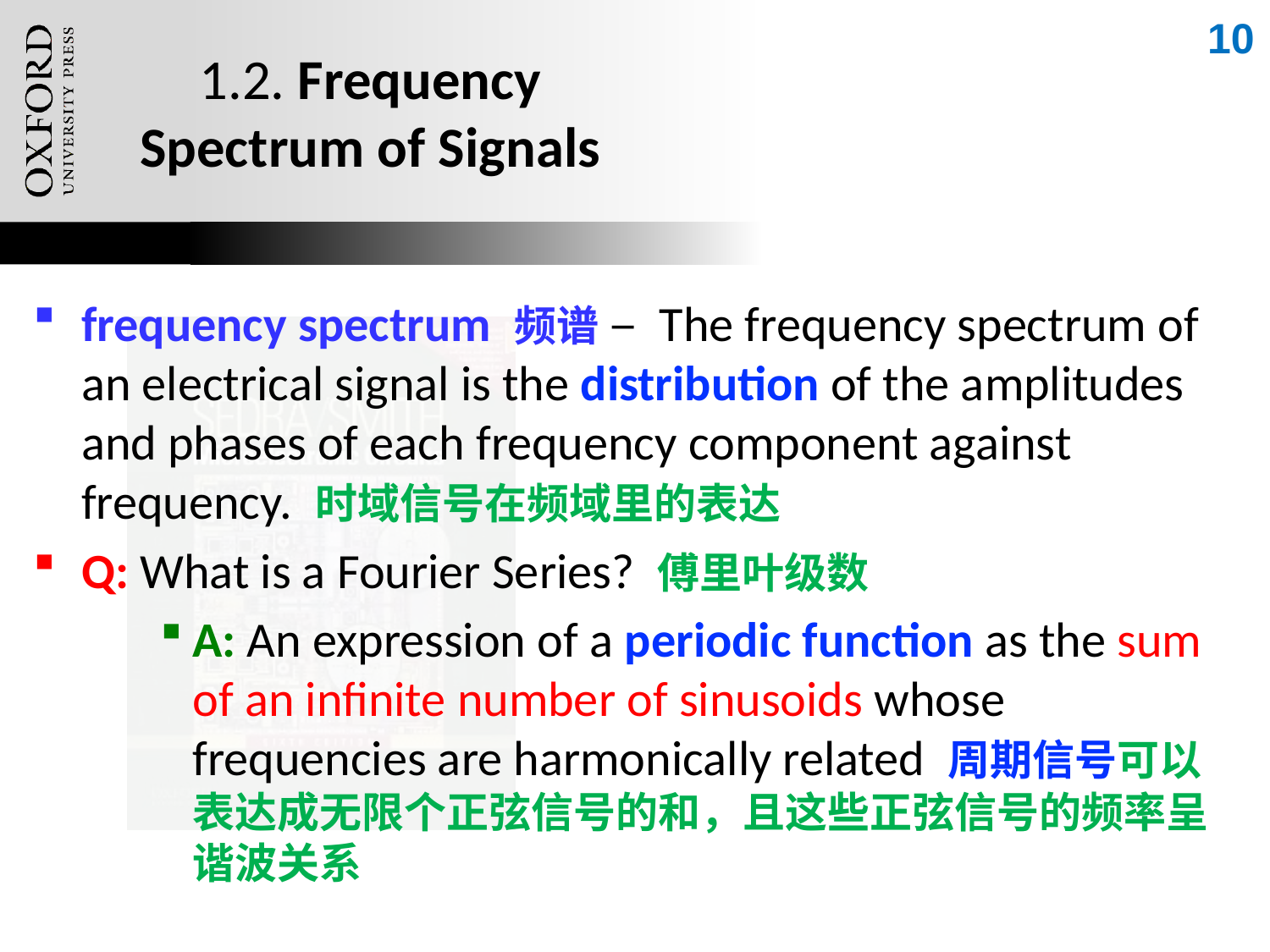

10
# 1.2. Frequency Spectrum of Signals
frequency spectrum 频谱 – The frequency spectrum of an electrical signal is the distribution of the amplitudes and phases of each frequency component against frequency. 时域信号在频域里的表达
Q: What is a Fourier Series? 傅里叶级数
A: An expression of a periodic function as the sum of an infinite number of sinusoids whose frequencies are harmonically related 周期信号可以表达成无限个正弦信号的和，且这些正弦信号的频率呈谐波关系